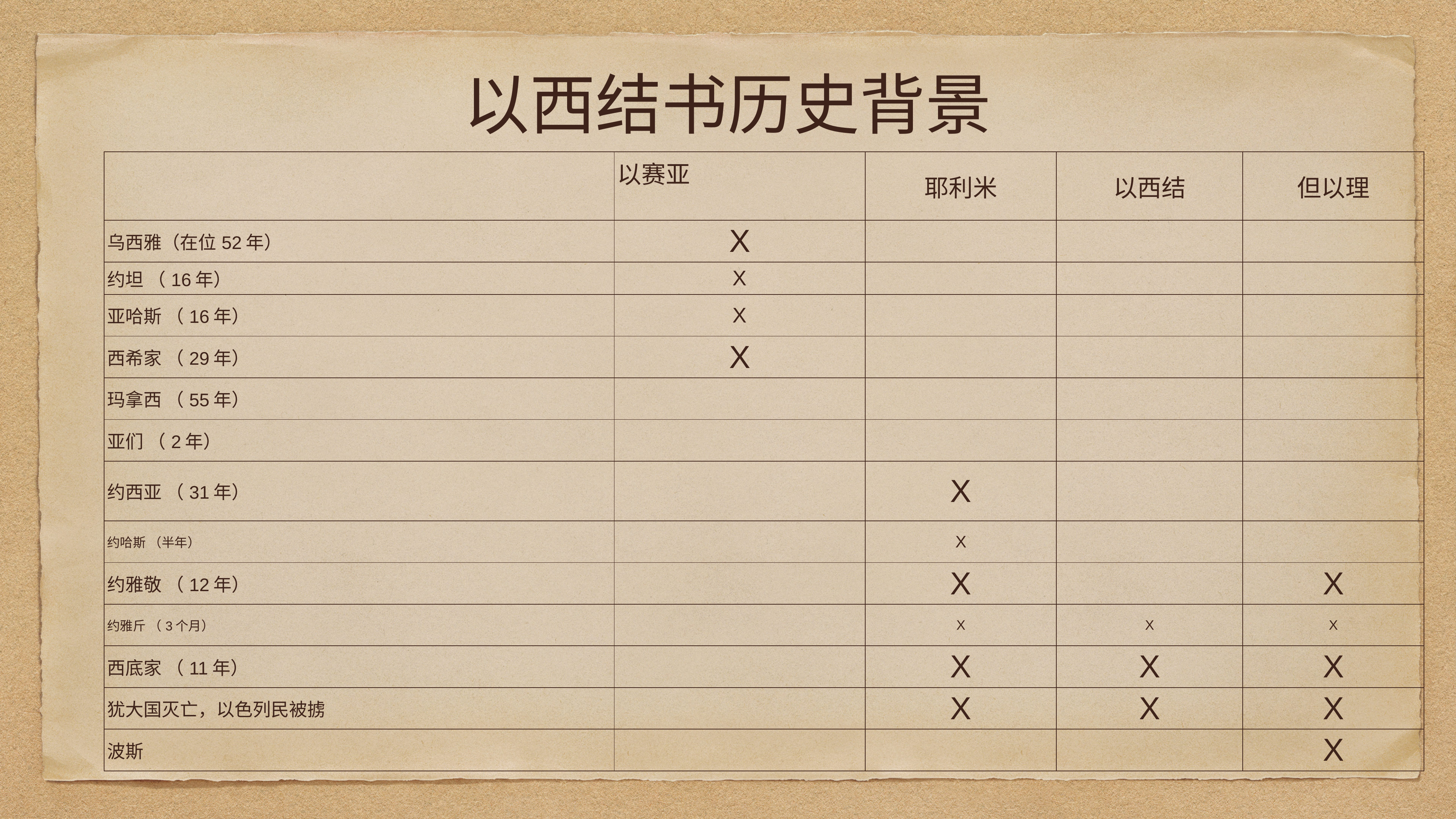

# 以西结书历史背景
|  | 以赛亚 | 耶利米 | 以西结 | 但以理 |
| --- | --- | --- | --- | --- |
| 乌西雅（在位52年） | X |  |  |  |
| 约坦 （16年） | X |  |  |  |
| 亚哈斯 （16年） | X |  |  |  |
| 西希家 （29年） | X |  |  |  |
| 玛拿西 （55年） |  |  |  |  |
| 亚们 （2年） |  |  |  |  |
| 约西亚 （31年） |  | X |  |  |
| 约哈斯 （半年） |  | X |  |  |
| 约雅敬 （12年） |  | X |  | X |
| 约雅斤 （3个月） |  | X | X | X |
| 西底家 （11年） |  | X | X | X |
| 犹大国灭亡，以色列民被掳 |  | X | X | X |
| 波斯 |  |  |  | X |